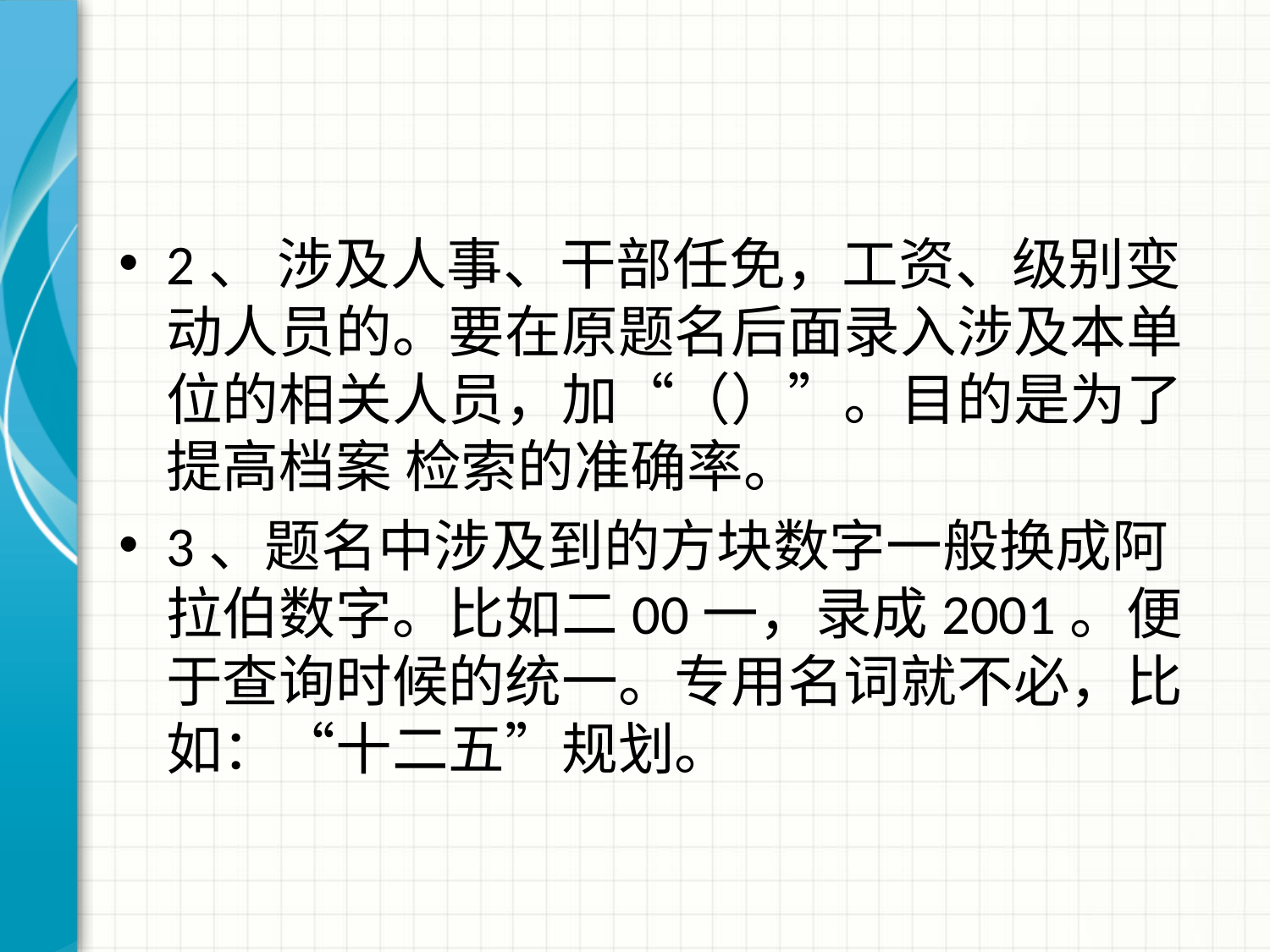

#
2、 涉及人事、干部任免，工资、级别变动人员的。要在原题名后面录入涉及本单位的相关人员，加“（）”。目的是为了提高档案 检索的准确率。
3、题名中涉及到的方块数字一般换成阿拉伯数字。比如二00一，录成2001。便于查询时候的统一。专用名词就不必，比如：“十二五”规划。